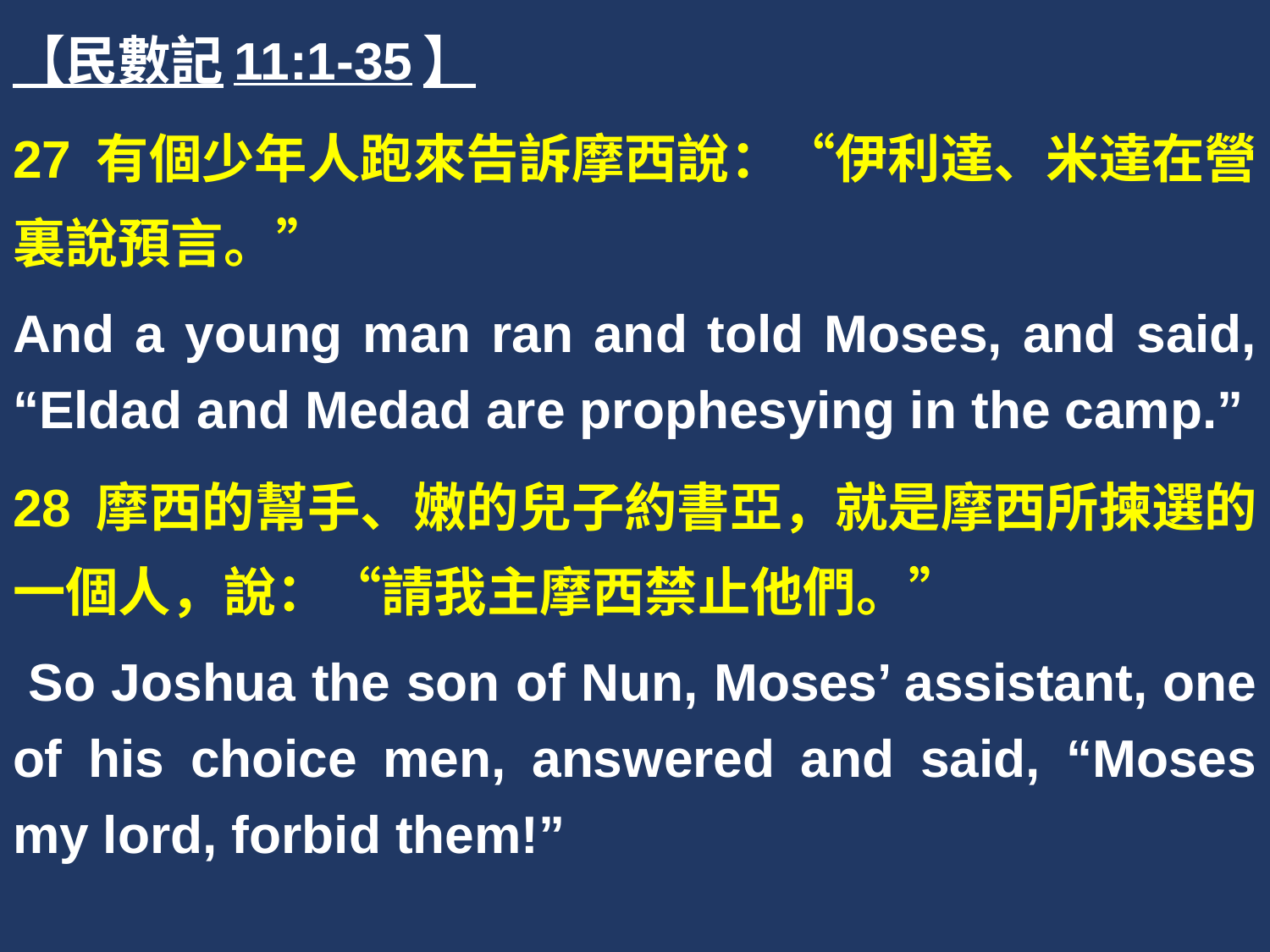

【民數記11:1-35】
27 有個少年人跑來告訴摩西說：“伊利達、米達在營裏說預言。”
And a young man ran and told Moses, and said, “Eldad and Medad are prophesying in the camp.”
28 摩西的幫手、嫩的兒子約書亞，就是摩西所揀選的一個人，說：“請我主摩西禁止他們。”
 So Joshua the son of Nun, Moses’ assistant, one of his choice men, answered and said, “Moses my lord, forbid them!”